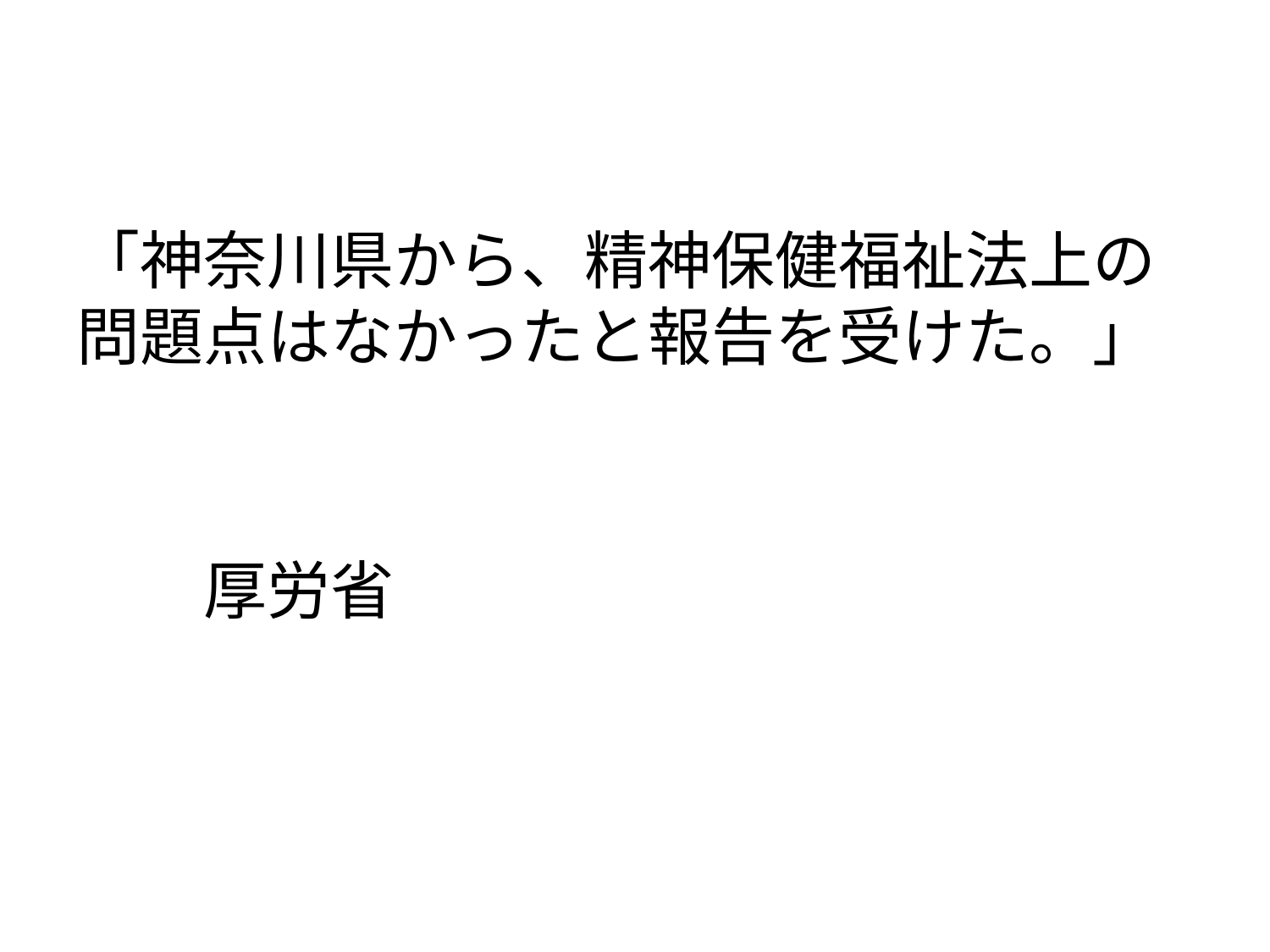

「神奈川県から、精神保健福祉法上の問題点はなかったと報告を受けた。」

　　　　　　　　　　　　　　　　　　　厚労省